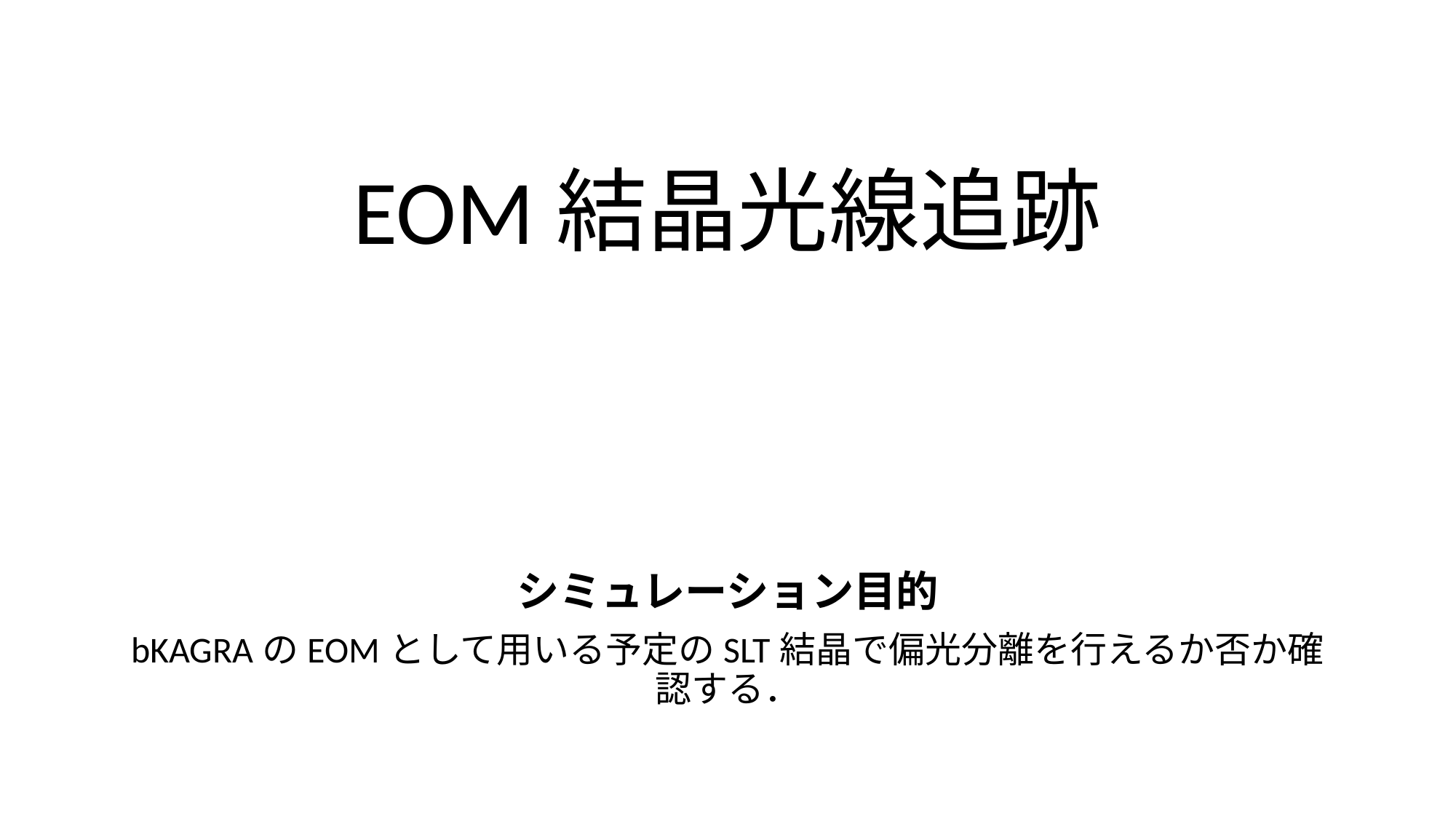

# EOM結晶光線追跡
シミュレーション目的
bKAGRAのEOMとして用いる予定のSLT結晶で偏光分離を行えるか否か確認する．